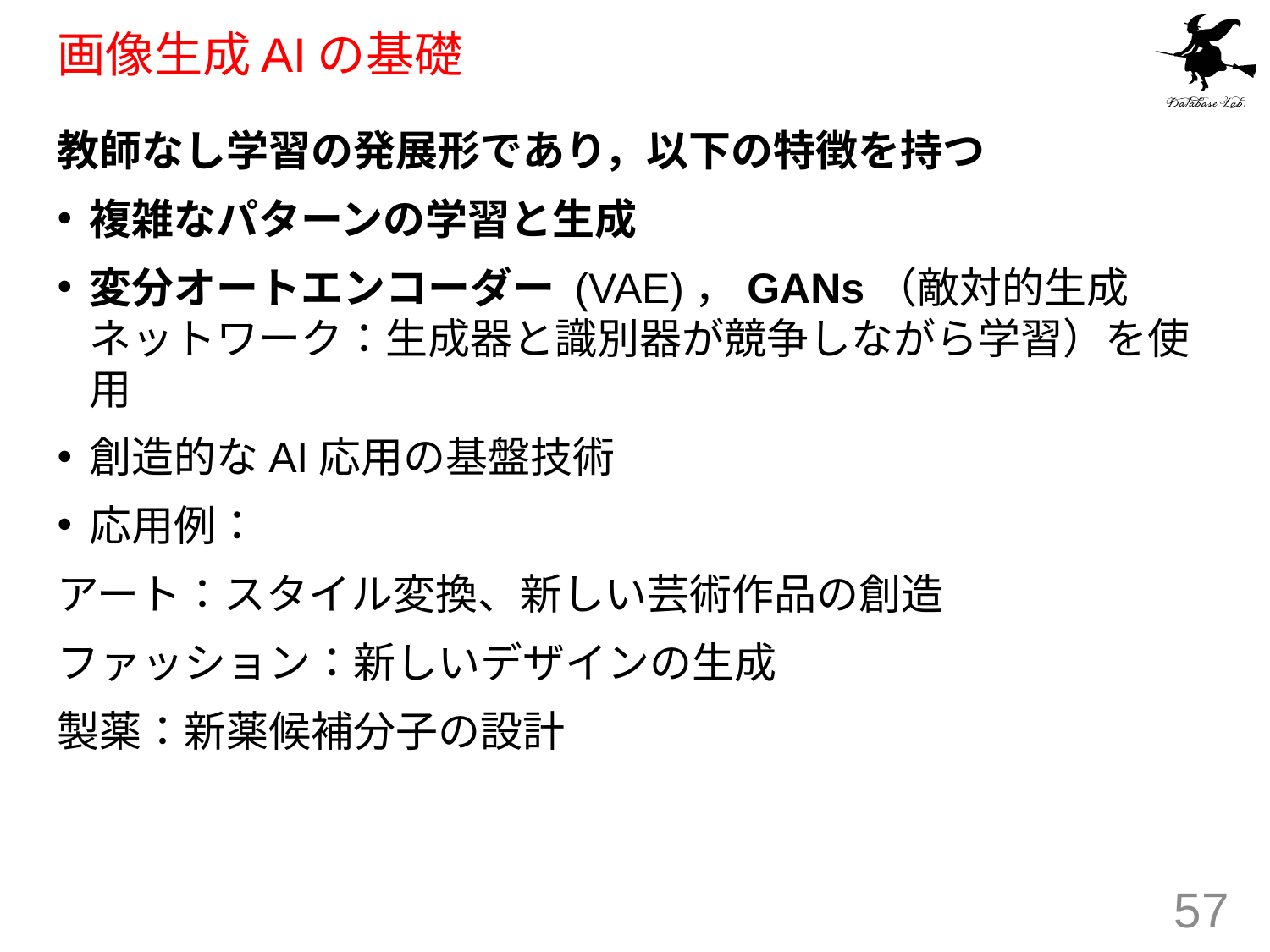

# 画像生成AIの基礎
教師なし学習の発展形であり，以下の特徴を持つ
複雑なパターンの学習と生成
変分オートエンコーダー (VAE)，GANs（敵対的生成ネットワーク：生成器と識別器が競争しながら学習）を使用
創造的なAI応用の基盤技術
応用例：
アート：スタイル変換、新しい芸術作品の創造
ファッション：新しいデザインの生成
製薬：新薬候補分子の設計
57